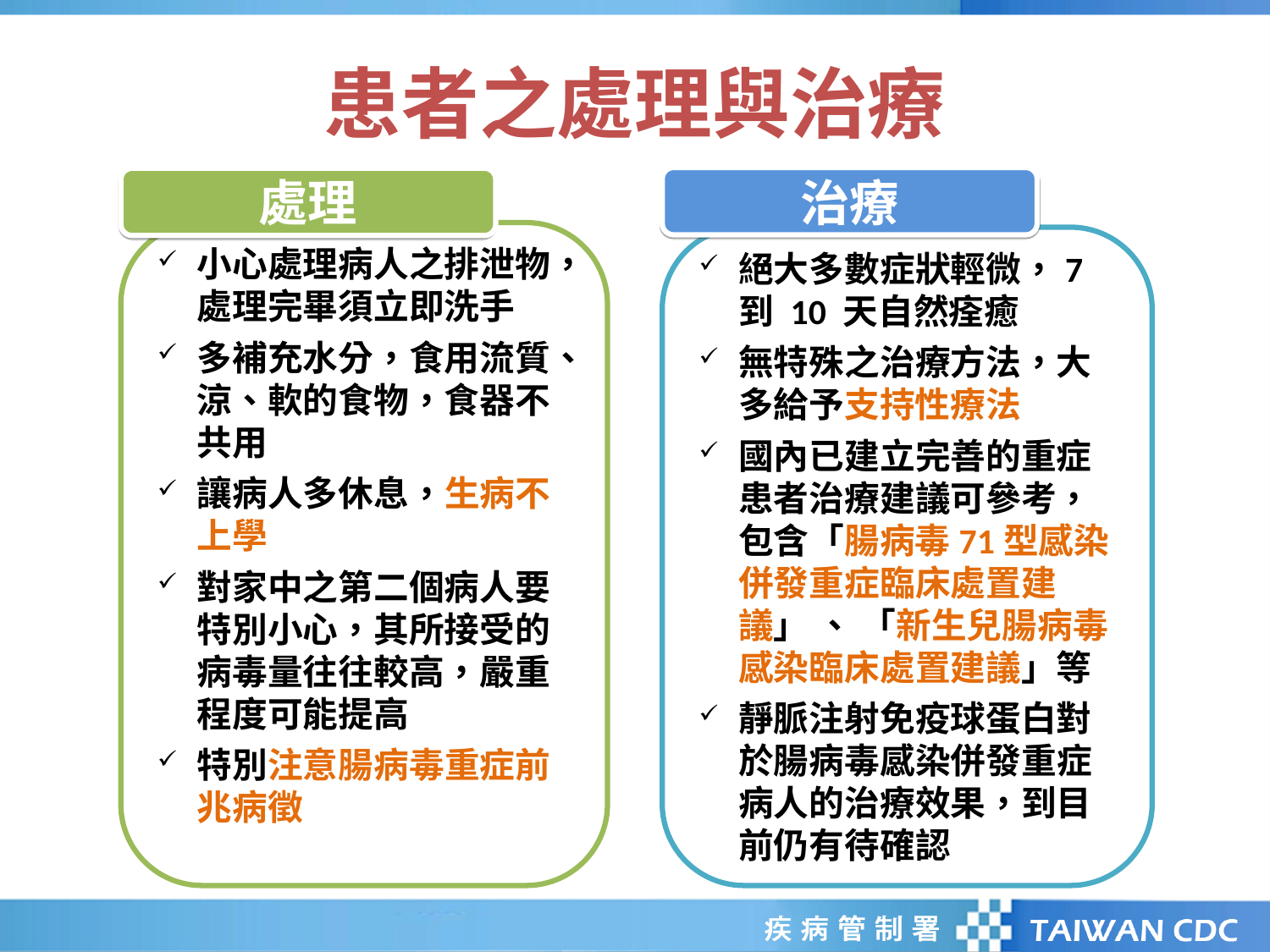

# 患者之處理與治療
治療
處理
小心處理病人之排泄物，處理完畢須立即洗手
多補充水分，食用流質、涼、軟的食物，食器不共用
讓病人多休息，生病不上學
對家中之第二個病人要特別小心，其所接受的病毒量往往較高，嚴重程度可能提高
特別注意腸病毒重症前兆病徵

絕大多數症狀輕微，7到 10 天自然痊癒
無特殊之治療方法，大多給予支持性療法
國內已建立完善的重症患者治療建議可參考，包含「腸病毒71型感染併發重症臨床處置建議」 、 「新生兒腸病毒感染臨床處置建議」等
靜脈注射免疫球蛋白對於腸病毒感染併發重症病人的治療效果，到目前仍有待確認